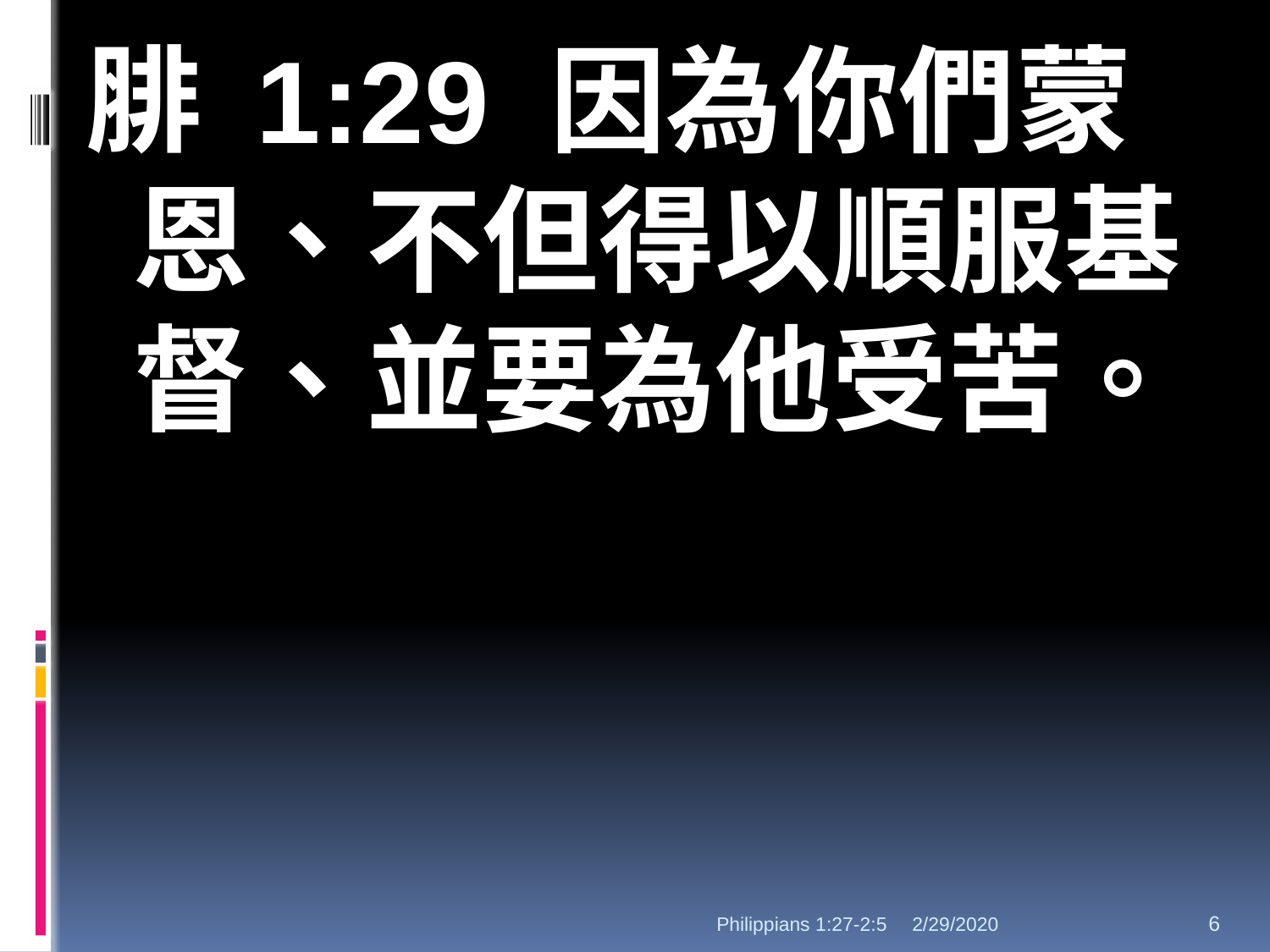

#
腓 1:29 因為你們蒙恩、不但得以順服基督、並要為他受苦。
Philippians 1:27-2:5
2/29/2020
6